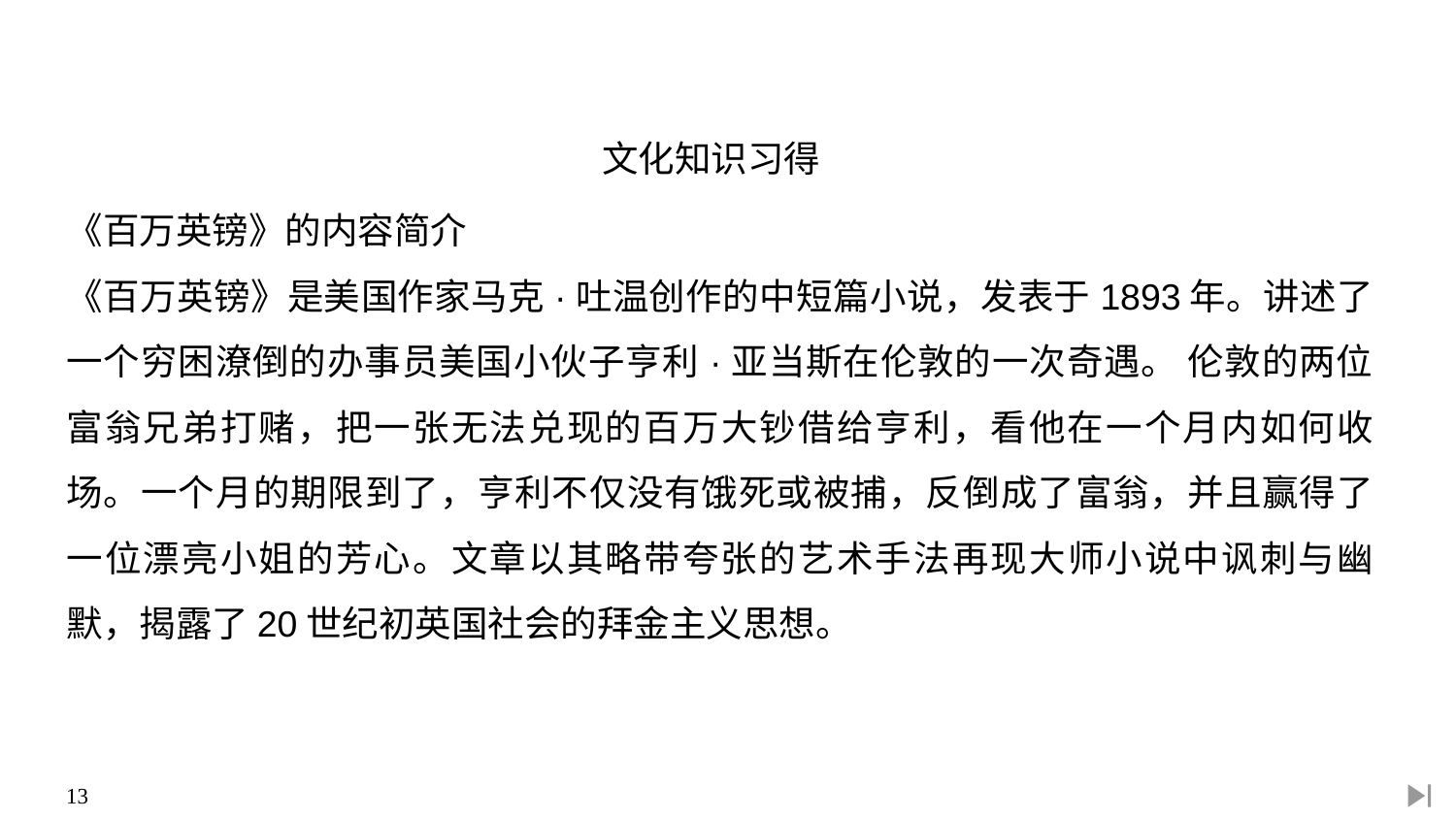

文化知识习得
《百万英镑》的内容简介
《百万英镑》是美国作家马克·吐温创作的中短篇小说，发表于1893年。讲述了一个穷困潦倒的办事员美国小伙子亨利·亚当斯在伦敦的一次奇遇。 伦敦的两位富翁兄弟打赌，把一张无法兑现的百万大钞借给亨利，看他在一个月内如何收场。一个月的期限到了，亨利不仅没有饿死或被捕，反倒成了富翁，并且赢得了一位漂亮小姐的芳心。文章以其略带夸张的艺术手法再现大师小说中讽刺与幽默，揭露了20世纪初英国社会的拜金主义思想。